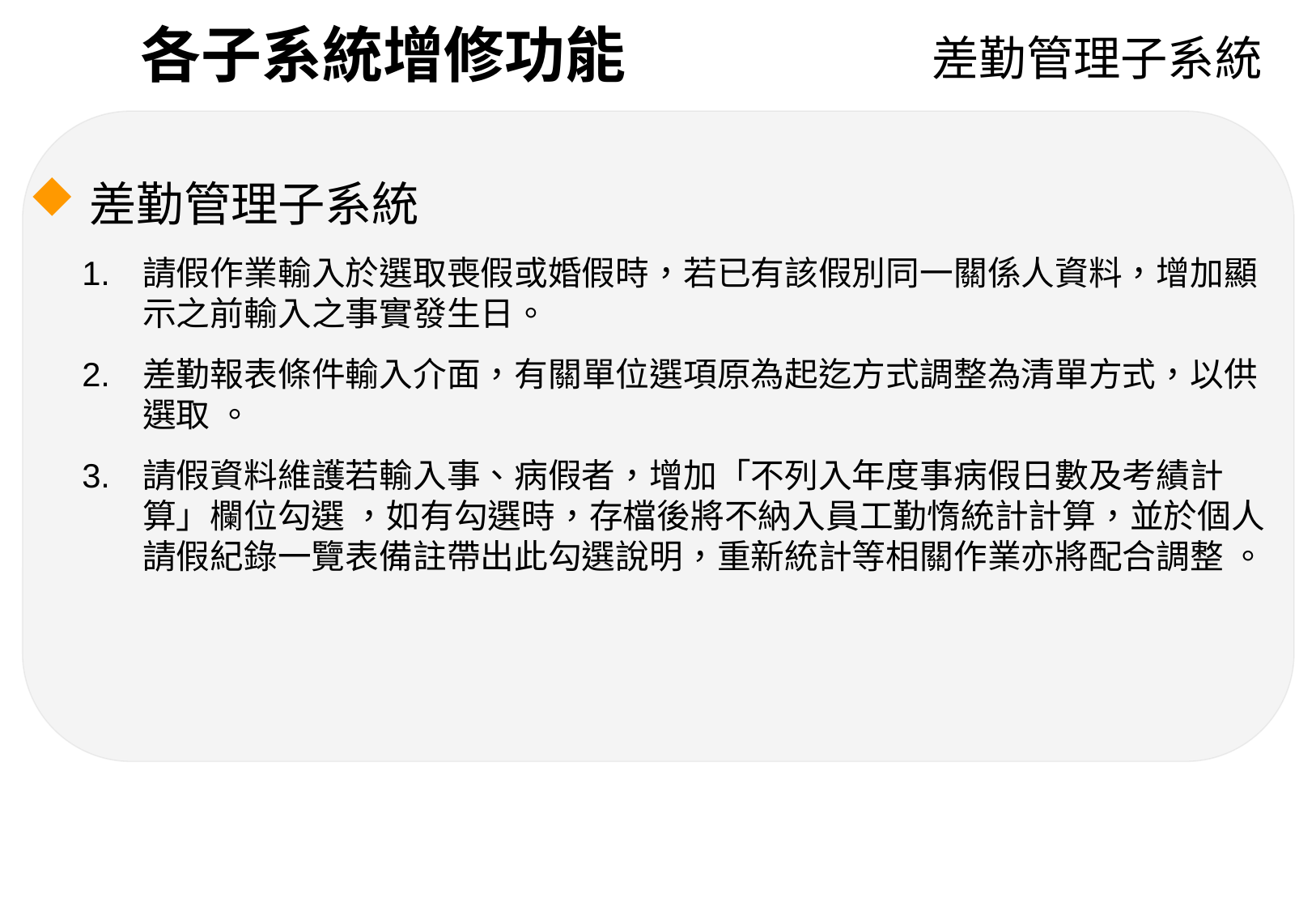

各子系統增修功能
差勤管理子系統

差勤管理子系統
請假作業輸入於選取喪假或婚假時，若已有該假別同一關係人資料，增加顯示之前輸入之事實發生日。
差勤報表條件輸入介面，有關單位選項原為起迄方式調整為清單方式，以供選取 。
請假資料維護若輸入事、病假者，增加「不列入年度事病假日數及考績計算」欄位勾選 ，如有勾選時，存檔後將不納入員工勤惰統計計算，並於個人請假紀錄一覽表備註帶出此勾選說明，重新統計等相關作業亦將配合調整 。